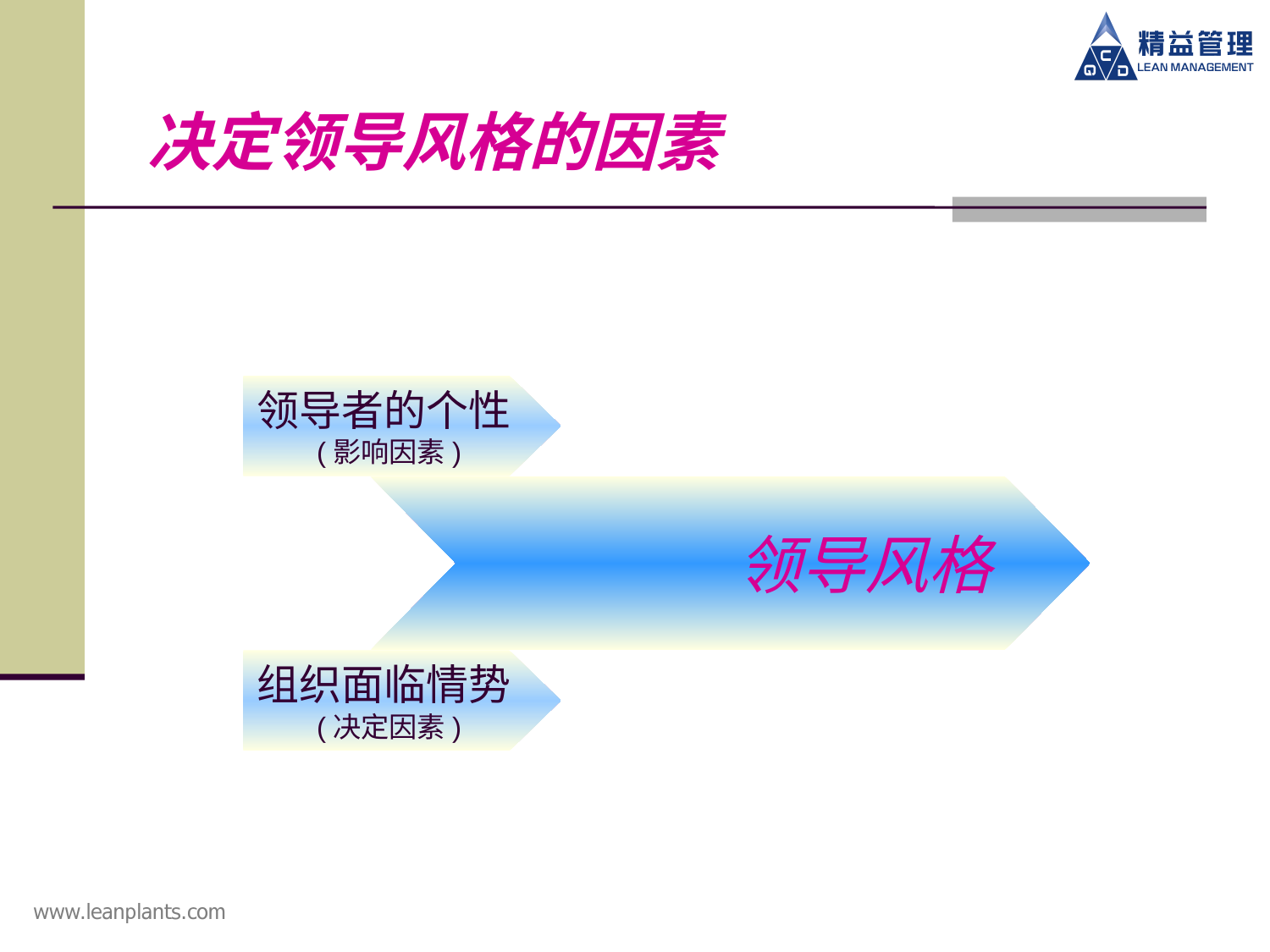

决定领导风格的因素
领导者的个性(影响因素)
领导风格
组织面临情势(决定因素)
64